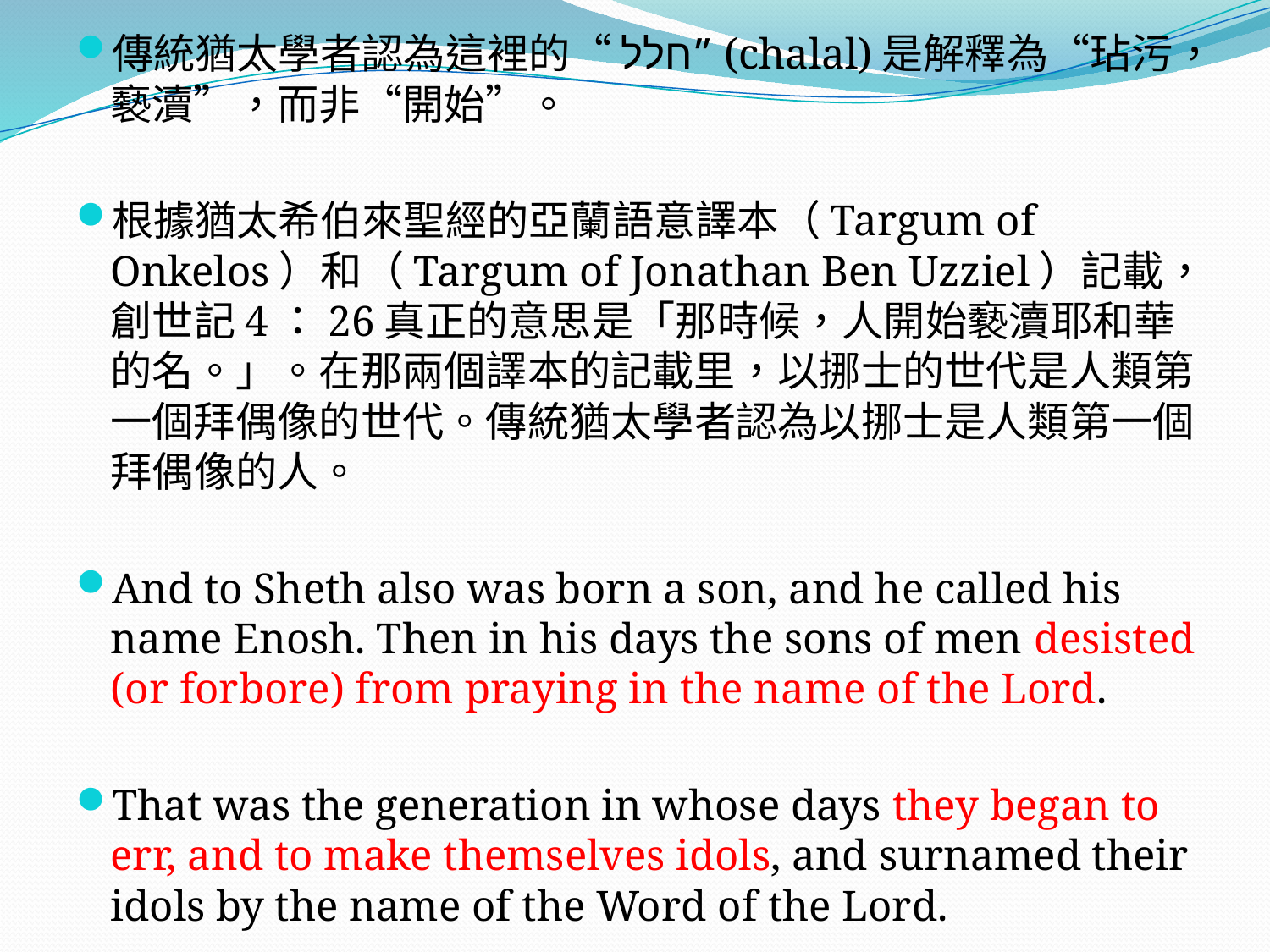

傳統猶太學者認為這裡的“חלל” (chalal)是解釋為“玷污，褻瀆”，而非“開始”。

根據猶太希伯來聖經的亞蘭語意譯本（Targum of Onkelos）和（Targum of Jonathan Ben Uzziel）記載，創世記4：26真正的意思是「那時候，人開始褻瀆耶和華的名。」。在那兩個譯本的記載里，以挪士的世代是人類第一個拜偶像的世代。傳統猶太學者認為以挪士是人類第一個拜偶像的人。

And to Sheth also was born a son, and he called his name Enosh. Then in his days the sons of men desisted (or forbore) from praying in the name of the Lord.

That was the generation in whose days they began to err, and to make themselves idols, and surnamed their idols by the name of the Word of the Lord.